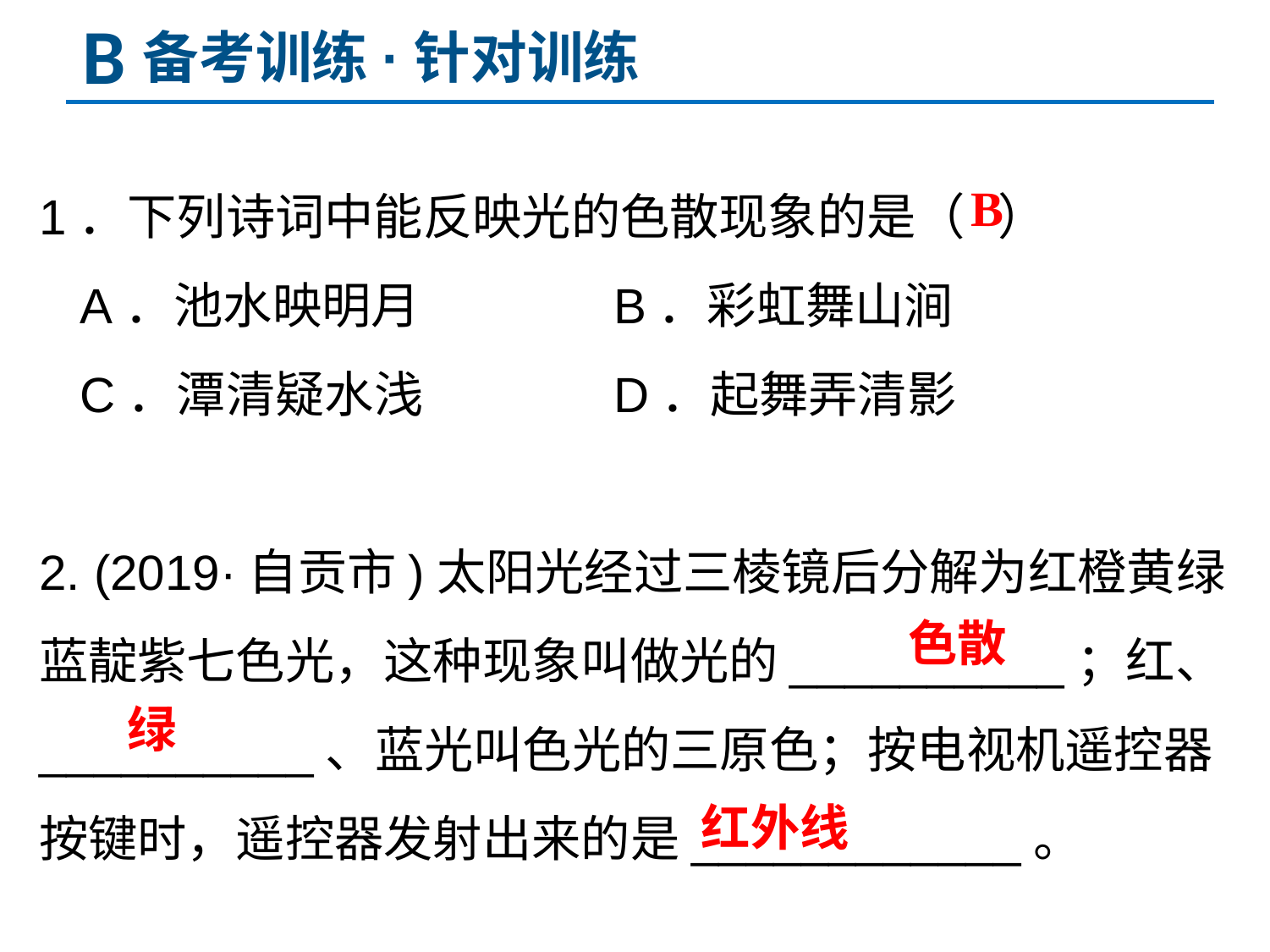

B
备考训练·针对训练

1．下列诗词中能反映光的色散现象的是（   ）
   A．池水映明月	     B．彩虹舞山涧
   C．潭清疑水浅	     D．起舞弄清影

2. (2019·自贡市)太阳光经过三棱镜后分解为红橙黄绿蓝靛紫七色光，这种现象叫做光的__________；红、__________、蓝光叫色光的三原色；按电视机遥控器按键时，遥控器发射出来的是____________。
B
色散
绿
红外线